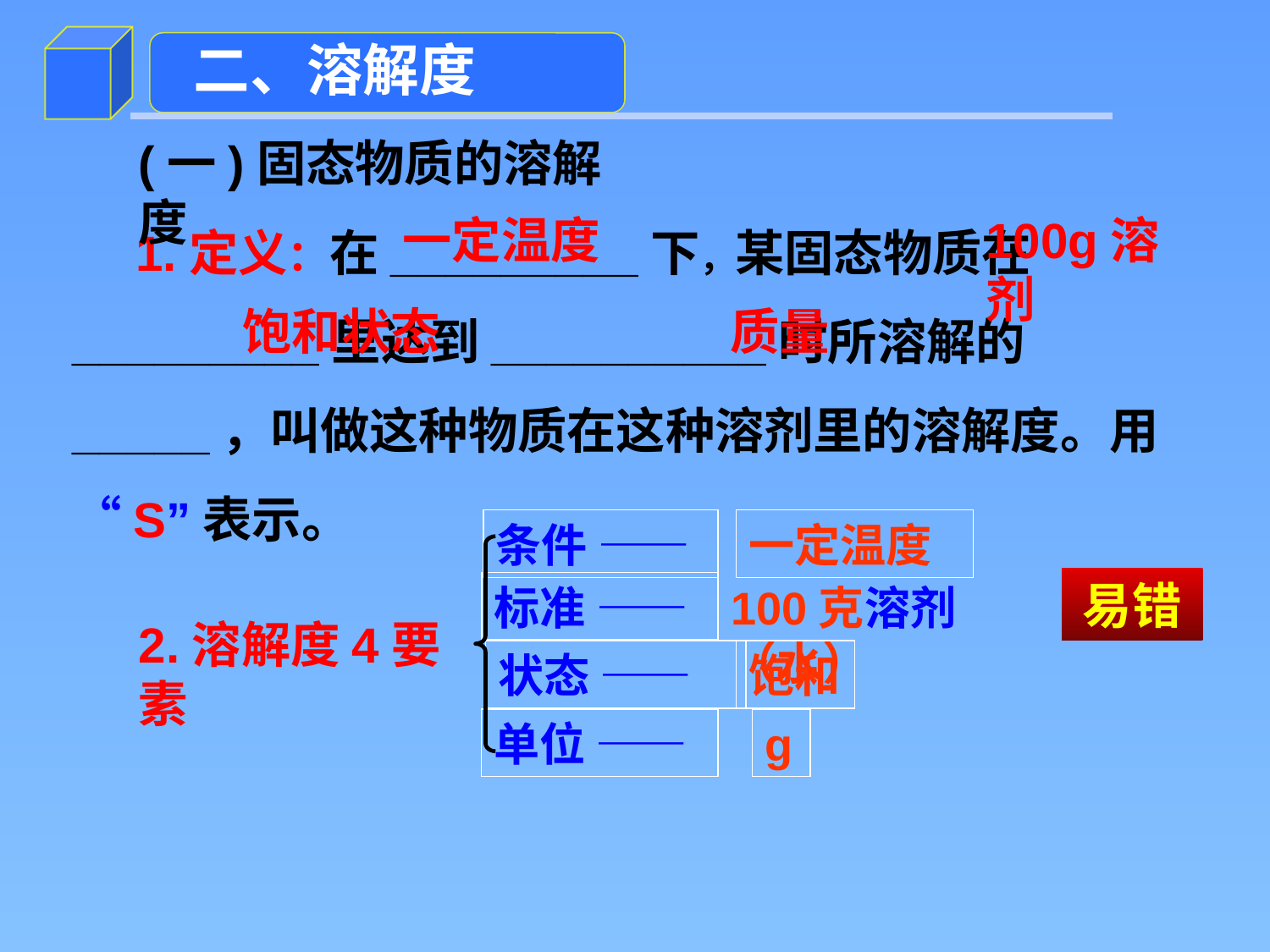

二、溶解度
(一)固态物质的溶解度
1.定义：在_________下，某固态物质在_________里达到__________时所溶解的_____，叫做这种物质在这种溶剂里的溶解度。用“S”表示。
一定温度
100g溶剂
饱和状态
质量
条件 ——
一定温度

易错
标准 ——
100克溶剂（水）
2.溶解度4要素
状态 ——
饱和
单位 ——
g